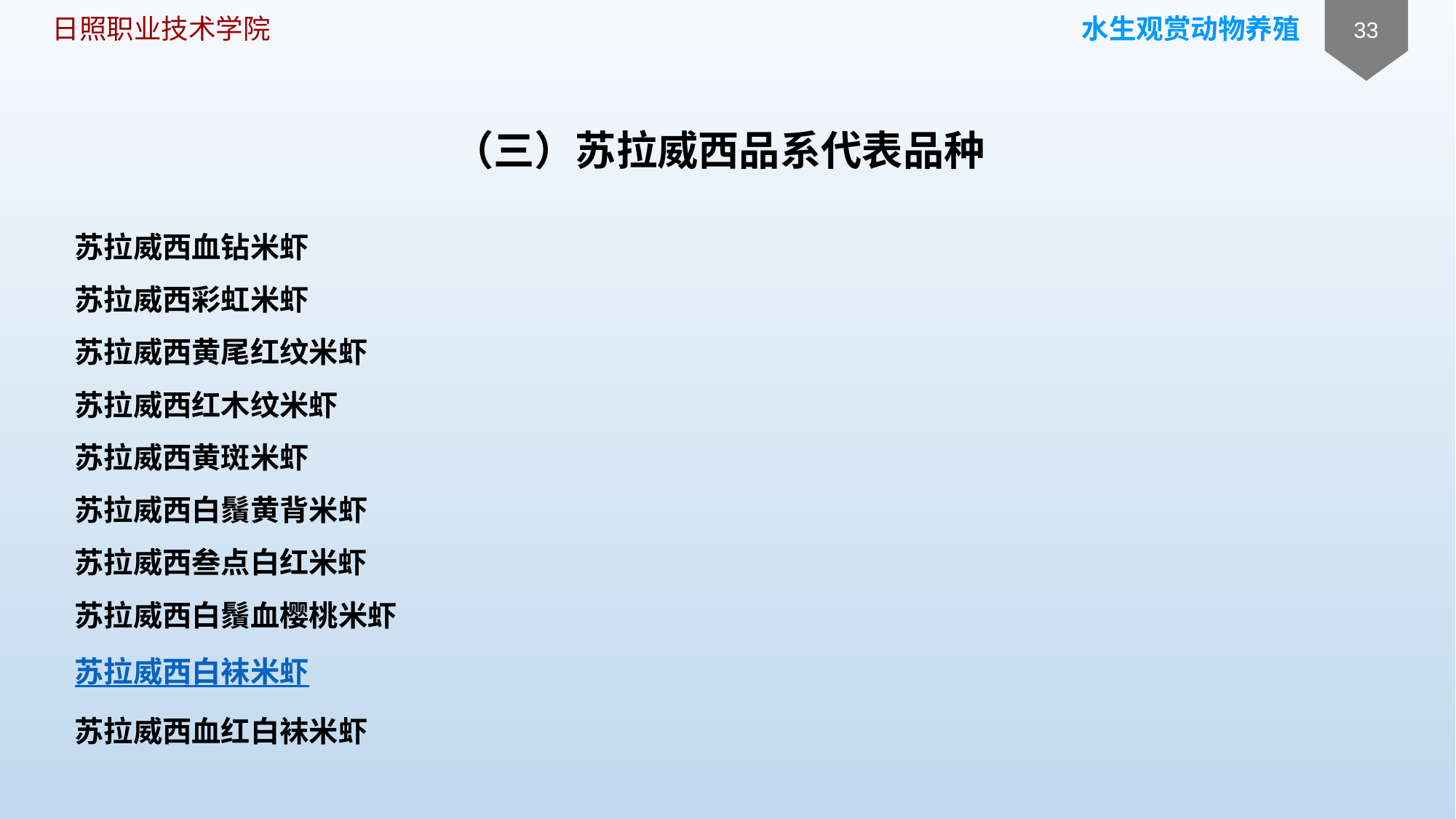

# （三）苏拉威西品系代表品种
苏拉威西血钻米虾
苏拉威西彩虹米虾
苏拉威西黄尾红纹米虾
苏拉威西红木纹米虾
苏拉威西黄斑米虾
苏拉威西白鬚黄背米虾
苏拉威西叁点白红米虾
苏拉威西白鬚血樱桃米虾
苏拉威西白袜米虾
苏拉威西血红白袜米虾